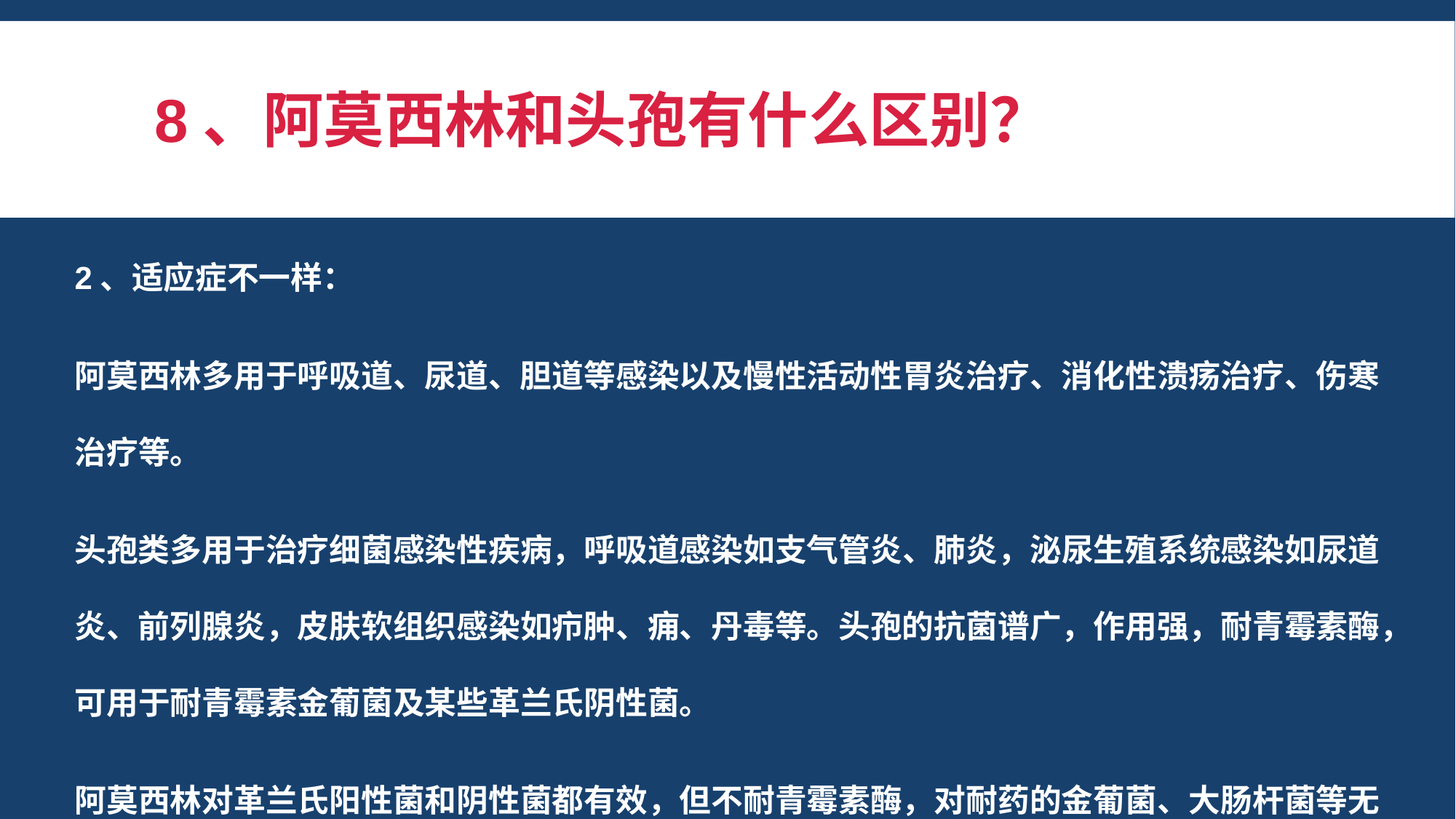

# 8、阿莫西林和头孢有什么区别？
2、适应症不一样：
阿莫西林多用于呼吸道、尿道、胆道等感染以及慢性活动性胃炎治疗、消化性溃疡治疗、伤寒治疗等。
头孢类多用于治疗细菌感染性疾病，呼吸道感染如支气管炎、肺炎，泌尿生殖系统感染如尿道炎、前列腺炎，皮肤软组织感染如疖肿、痈、丹毒等。头孢的抗菌谱广，作用强，耐青霉素酶，可用于耐青霉素金葡菌及某些革兰氏阴性菌。
阿莫西林对革兰氏阳性菌和阴性菌都有效，但不耐青霉素酶，对耐药的金葡菌、大肠杆菌等无效。